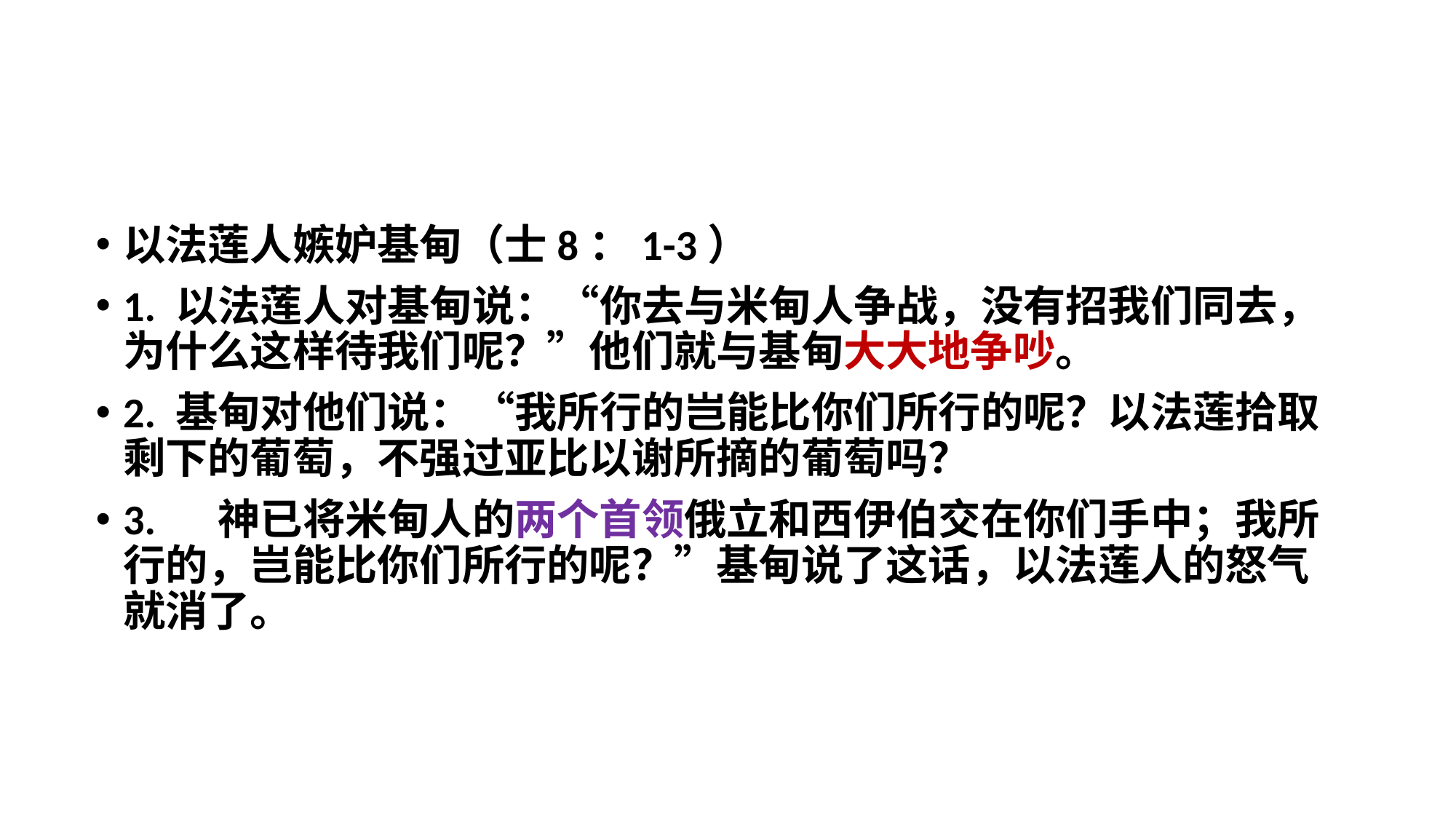

以法莲人嫉妒基甸（士8：1-3）
1. 以法莲人对基甸说：“你去与米甸人争战，没有招我们同去，为什么这样待我们呢？”他们就与基甸大大地争吵。
2. 基甸对他们说：“我所行的岂能比你们所行的呢？以法莲拾取剩下的葡萄，不强过亚比以谢所摘的葡萄吗？
3. 　神已将米甸人的两个首领俄立和西伊伯交在你们手中；我所行的，岂能比你们所行的呢？”基甸说了这话，以法莲人的怒气就消了。